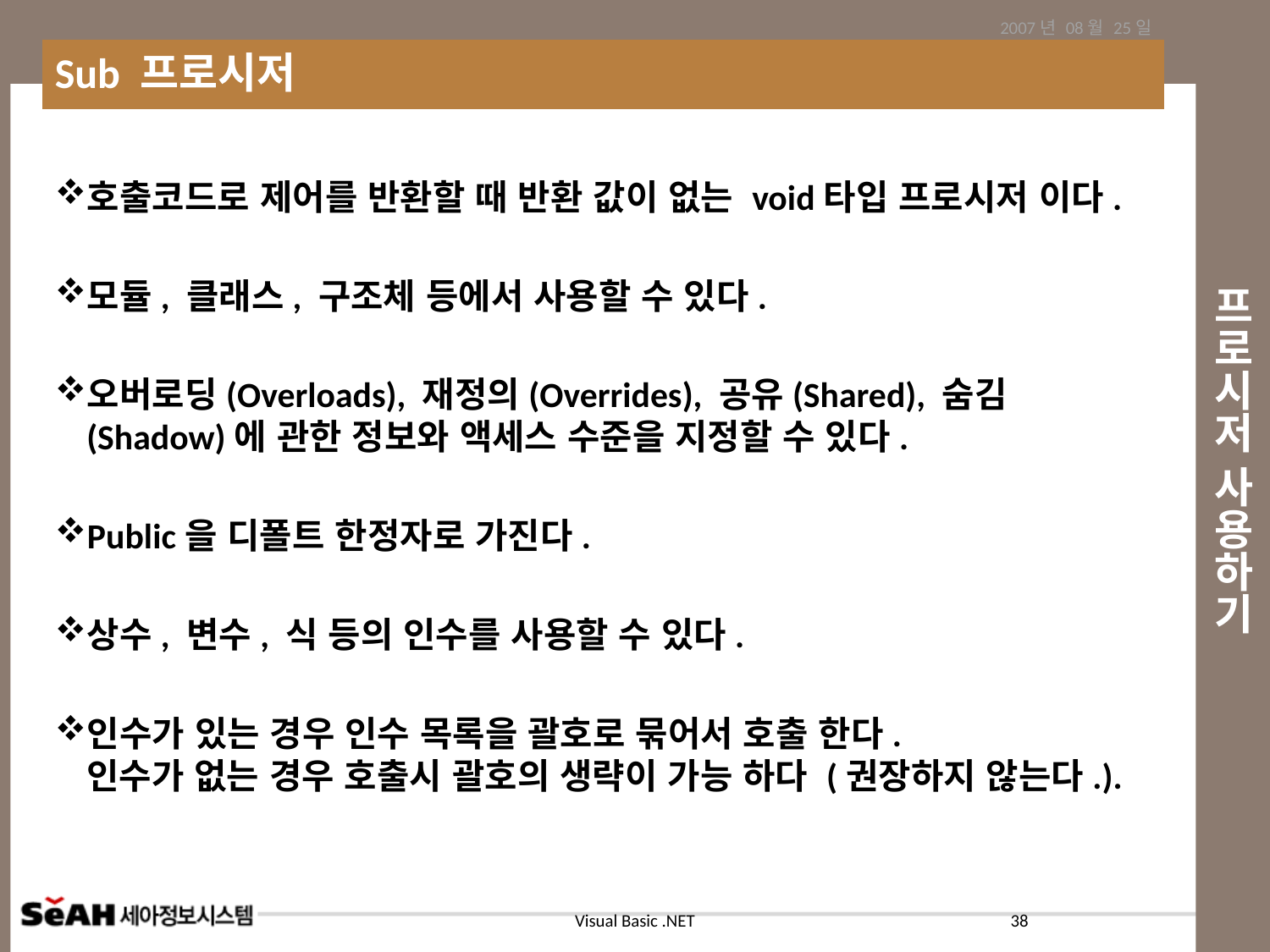

2007년 08월 25일
Sub 프로시저
# 프로시저 사용하기

호출코드로 제어를 반환할 때 반환 값이 없는 void타입 프로시저 이다.

모듈, 클래스, 구조체 등에서 사용할 수 있다.

오버로딩(Overloads), 재정의(Overrides), 공유(Shared), 숨김(Shadow)에 관한 정보와 액세스 수준을 지정할 수 있다.

Public을 디폴트 한정자로 가진다.

상수, 변수, 식 등의 인수를 사용할 수 있다.

인수가 있는 경우 인수 목록을 괄호로 묶어서 호출 한다.
인수가 없는 경우 호출시 괄호의 생략이 가능 하다 (권장하지 않는다.).
38
Visual Basic .NET